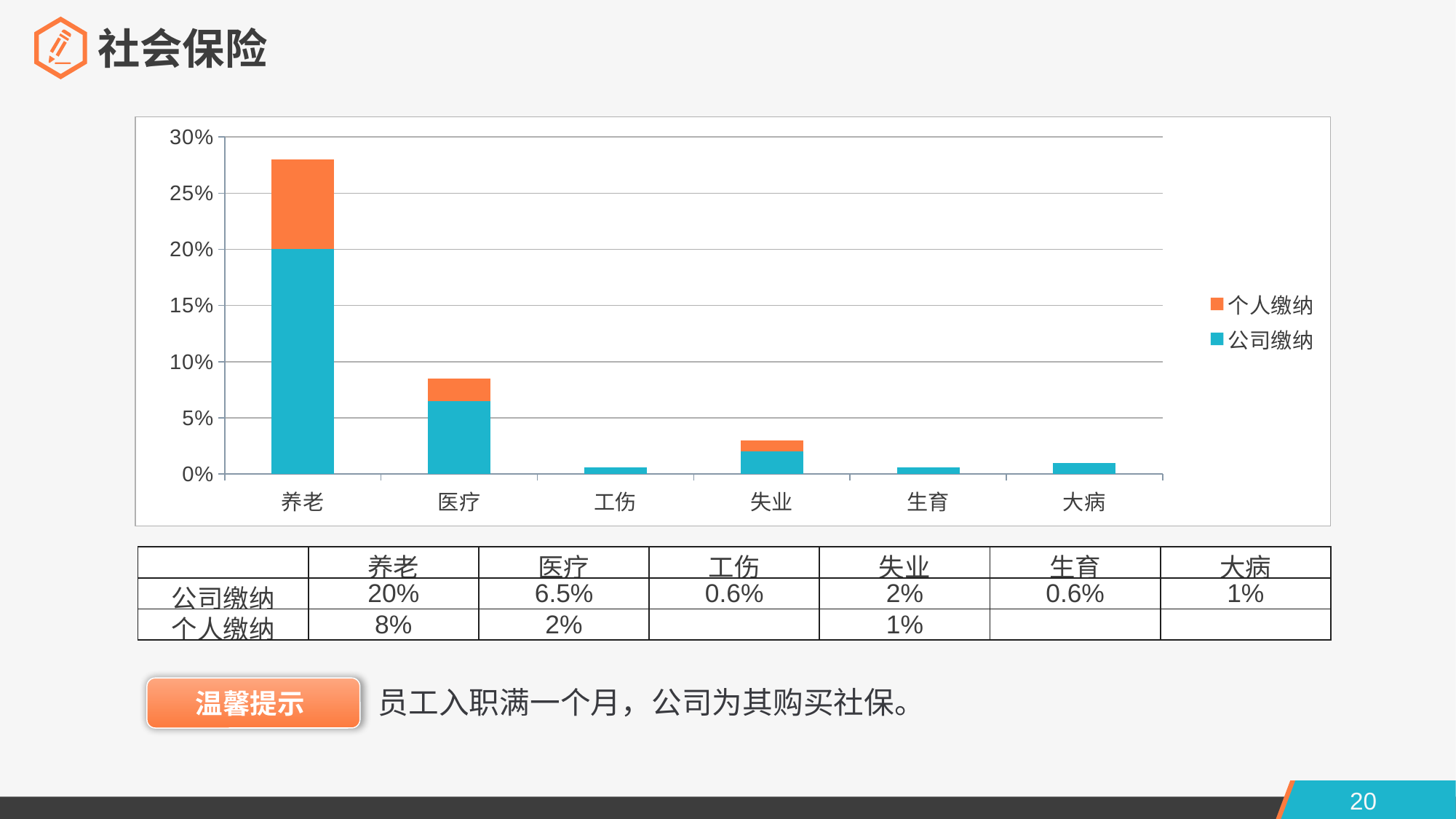

社会保险

### Chart

| Category | 公司缴纳 | 个人缴纳 |
|---|---|---|
| 养老 | 0.2 | 0.08 |
| 医疗 | 0.065 | 0.02 |
| 工伤 | 0.00600000000000001 | None |
| 失业 | 0.02 | 0.01 |
| 生育 | 0.00600000000000001 | None |
| 大病 | 0.01 | None |
|  | 养老 | 医疗 | 工伤 | 失业 | 生育 | 大病 |
| --- | --- | --- | --- | --- | --- | --- |
| 公司缴纳 | 20% | 6.5% | 0.6% | 2% | 0.6% | 1% |
| 个人缴纳 | 8% | 2% |  | 1% |  |  |

员工入职满一个月，公司为其购买社保。
温馨提示